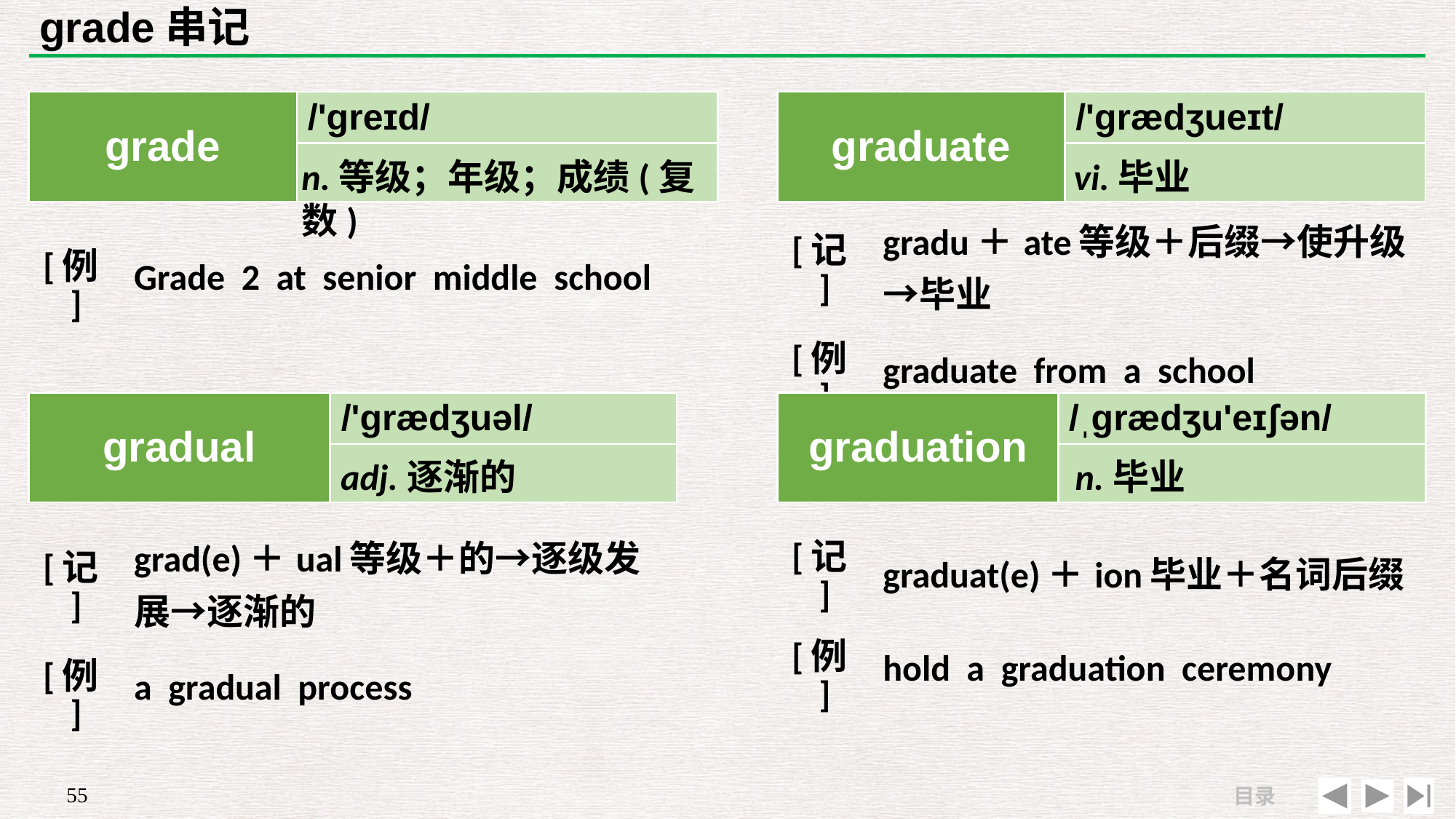

# grade串记

| grade | /'ɡreɪd/ |
| --- | --- |
|  |  |
| graduate | /'ɡrædʒueɪt/ |
| --- | --- |
|  |  |
n.等级；年级；成绩(复数)
vi.毕业
| [记] | gradu＋ate等级＋后缀→使升级→毕业 |
| --- | --- |
| [例] | graduate from a school |
| [例] | Grade 2 at senior middle school |
| --- | --- |
|  |  |
| gradual | /'ɡrædʒuəl/ |
| --- | --- |
|  |  |
| graduation | /ˌɡrædʒu'eɪʃən/ |
| --- | --- |
|  |  |
adj.逐渐的
n.毕业
| [记] | graduat(e)＋ion毕业＋名词后缀 |
| --- | --- |
| [例] | hold a graduation ceremony |
| [记] | grad(e)＋ual等级＋的→逐级发展→逐渐的 |
| --- | --- |
| [例] | a gradual process |